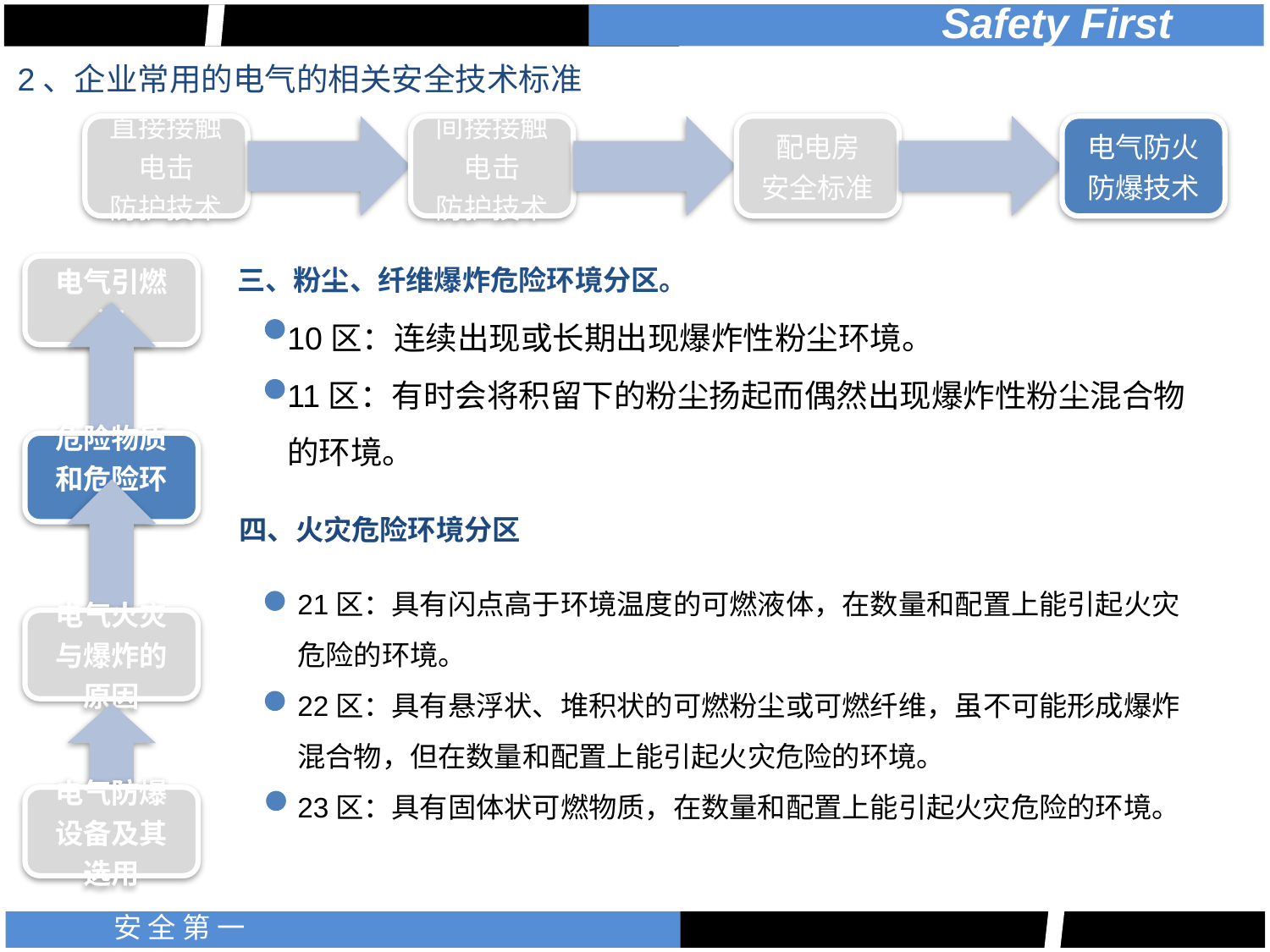

2、企业常用的电气的相关安全技术标准
直接接触电击
防护技术
间接接触电击
防护技术
配电房
安全标准
电气防火
防爆技术
危险物质和危险环境
电气引燃源
电气火灾与爆炸的原因
电气防爆设备及其选用
三、粉尘、纤维爆炸危险环境分区。
10区：连续出现或长期出现爆炸性粉尘环境。
11区：有时会将积留下的粉尘扬起而偶然出现爆炸性粉尘混合物的环境。

四、火灾危险环境分区
21区：具有闪点高于环境温度的可燃液体，在数量和配置上能引起火灾危险的环境。
22区：具有悬浮状、堆积状的可燃粉尘或可燃纤维，虽不可能形成爆炸混合物，但在数量和配置上能引起火灾危险的环境。
23区：具有固体状可燃物质，在数量和配置上能引起火灾危险的环境。